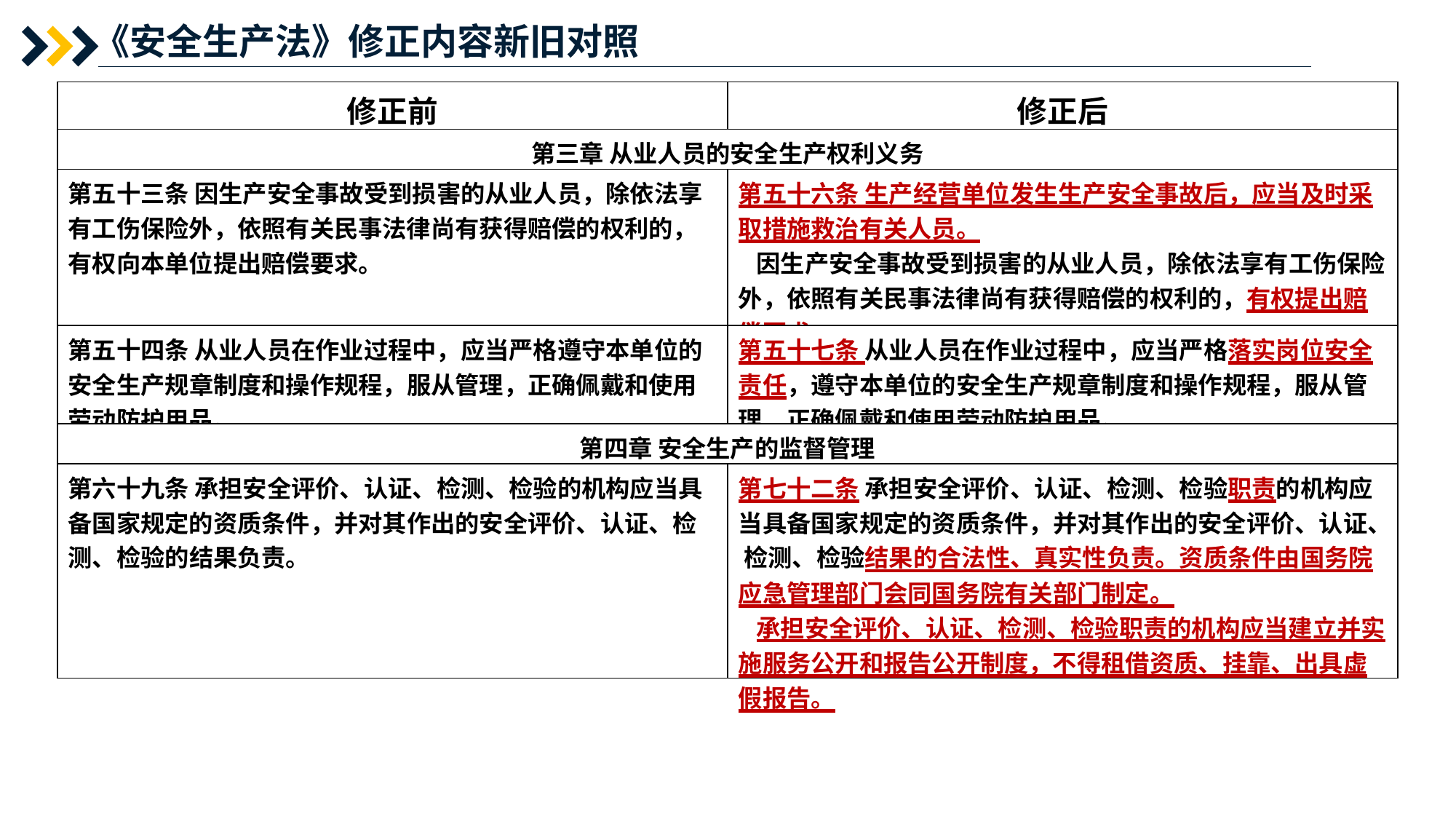

《安全生产法》修正内容新旧对照

| 修正前 | 修正后 |
| --- | --- |
| 第三章 从业人员的安全生产权利义务 | 第四十九条 生产经营单位不得将生产经营项目、场所、设备发包或者出租给不具备安全生产条件或者相应资质的单位或者个人。 生产经营项目、场所发包或者出租给其他单位的，生产经营单位应当与承包单位、承租单位签订专门的安全生产管理协议，或者在承包合同、租赁合同中约定各自的安全生产管理职责；生产经营单位对承包单位、承租单位的安全生产工作统一协调、管理，定期进行安全检查， 发现安全问题的， 应当及时督促整改。 矿山、金属冶炼建设项目和用于生产、储存、装卸危险物品的建设项目的施工单位应当加强对施工项目的安全管理， 不得倒卖、出租、出借、挂靠或者以其他形式非法转让施工资质，不得将其承包的全部建设工程转包给第三人或者将其承包的全部建设工程支解以后以分包的名义分别转包给第三人，不得将工程分包给不具备相应资质条件的单位。 |
| 第五十三条 因生产安全事故受到损害的从业人员，除依法享有工伤保险外，依照有关民事法律尚有获得赔偿的权利的， 有权向本单位提出赔偿要求。 | 第五十六条 生产经营单位发生生产安全事故后，应当及时采取措施救治有关人员。 因生产安全事故受到损害的从业人员，除依法享有工伤保险外，依照有关民事法律尚有获得赔偿的权利的，有权提出赔偿要求。 |
| 第五十四条 从业人员在作业过程中，应当严格遵守本单位的安全生产规章制度和操作规程，服从管理，正确佩戴和使用劳动防护用品。 | 第五十七条 从业人员在作业过程中，应当严格落实岗位安全责任，遵守本单位的安全生产规章制度和操作规程，服从管理，正确佩戴和使用劳动防护用品。 |
| 第四章 安全生产的监督管理 |  |
| 第六十九条 承担安全评价、认证、检测、检验的机构应当具备国家规定的资质条件，并对其作出的安全评价、认证、检测、检验的结果负责。 | 第七十二条 承担安全评价、认证、检测、检验职责的机构应当具备国家规定的资质条件，并对其作出的安全评价、认证、 检测、检验结果的合法性、真实性负责。资质条件由国务院应急管理部门会同国务院有关部门制定。 承担安全评价、认证、检测、检验职责的机构应当建立并实施服务公开和报告公开制度，不得租借资质、挂靠、出具虚假报告。 |